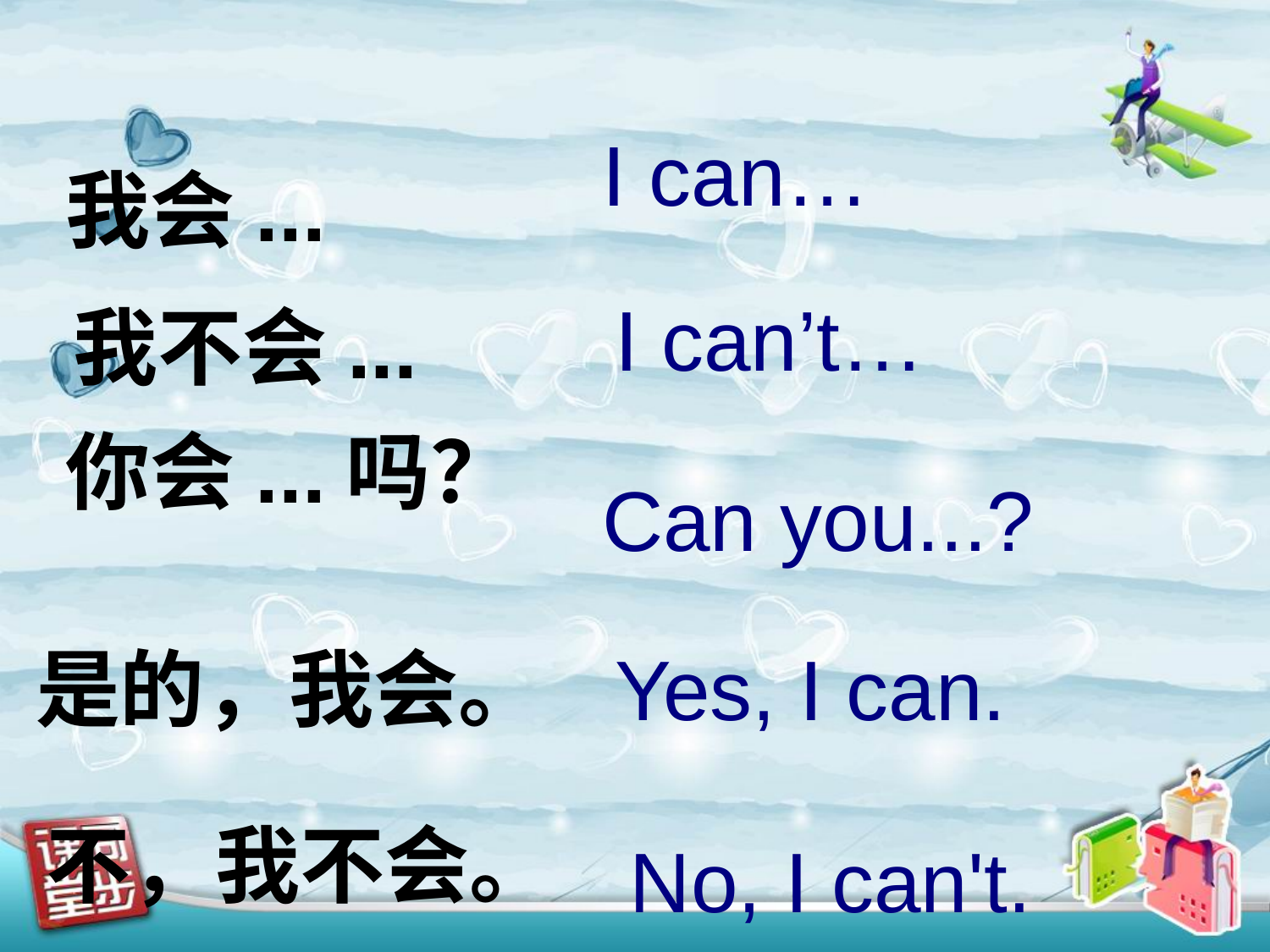

我会...
# I can…
  我不会...
I can’t…
你会...吗？
Can you...?
是的，我会。
Yes, I can.
No, I can't.
不，我不会。